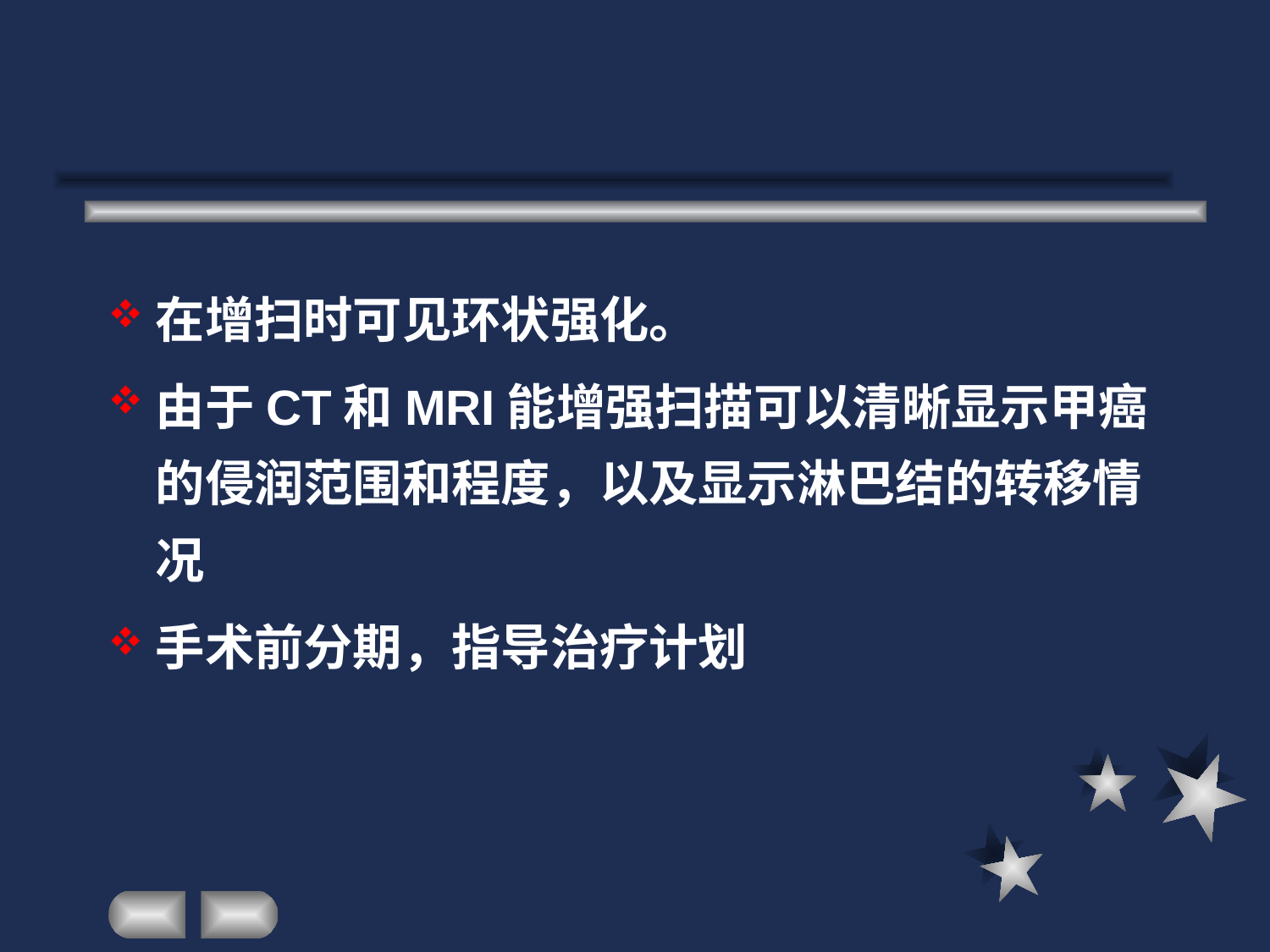

在增扫时可见环状强化。
由于CT和MRI能增强扫描可以清晰显示甲癌的侵润范围和程度，以及显示淋巴结的转移情况
手术前分期，指导治疗计划